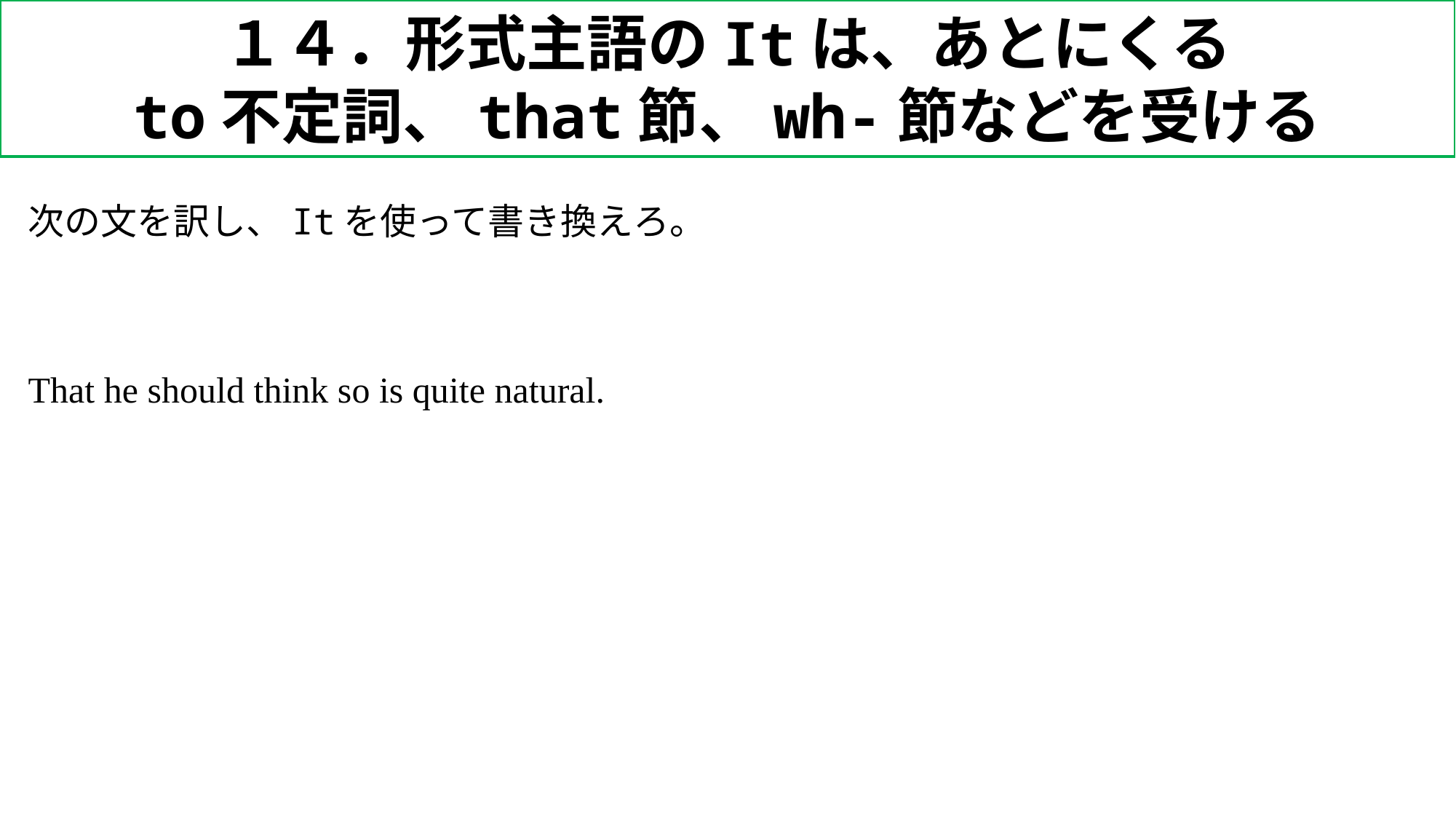

１４．形式主語のItは、あとにくる
to不定詞、that節、wh-節などを受ける
次の文を訳し、Itを使って書き換えろ。
That he should think so is quite natural.